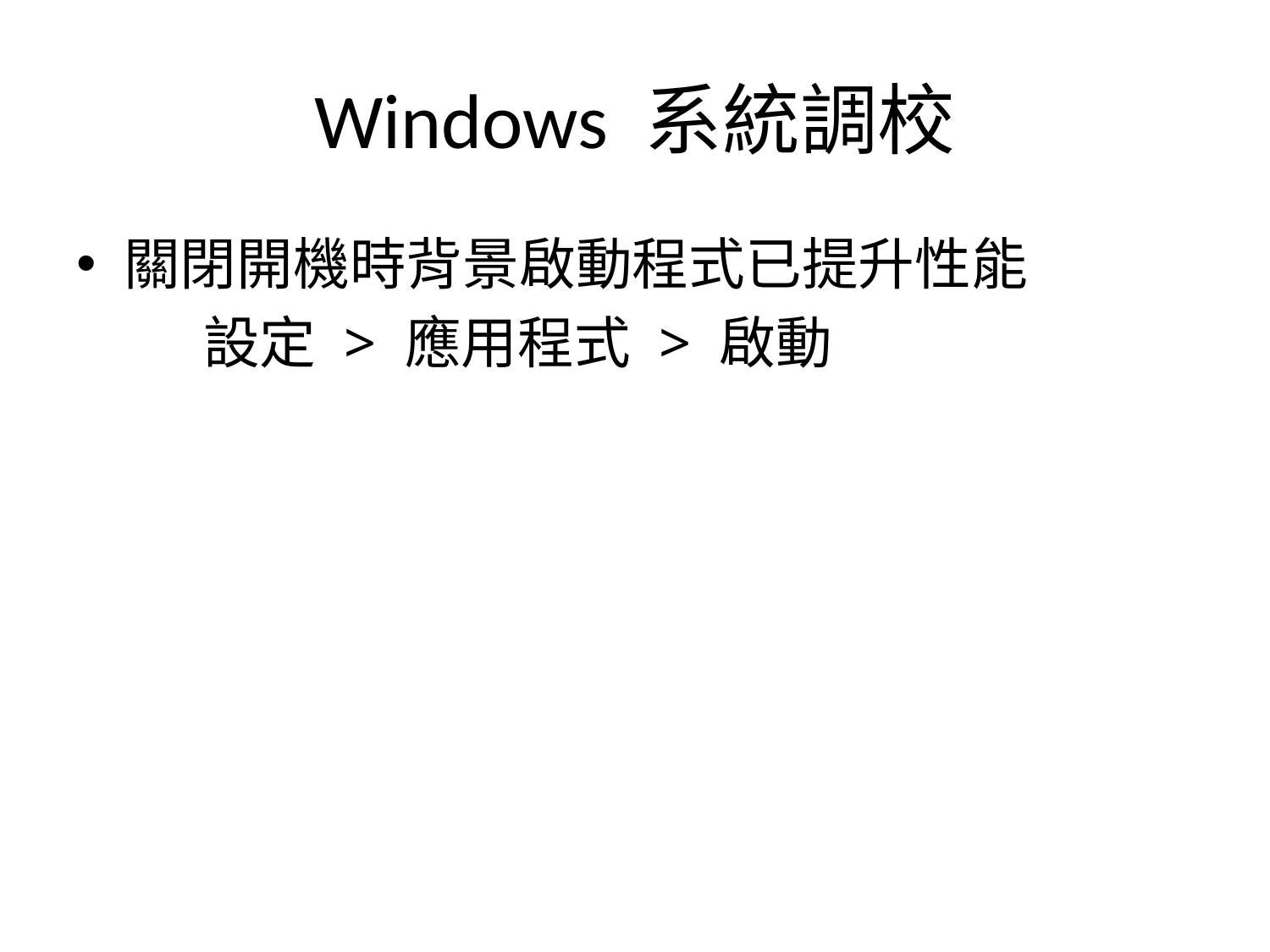

# Windows 系統調校
關閉開機時背景啟動程式已提升性能
	設定 > 應用程式 > 啟動